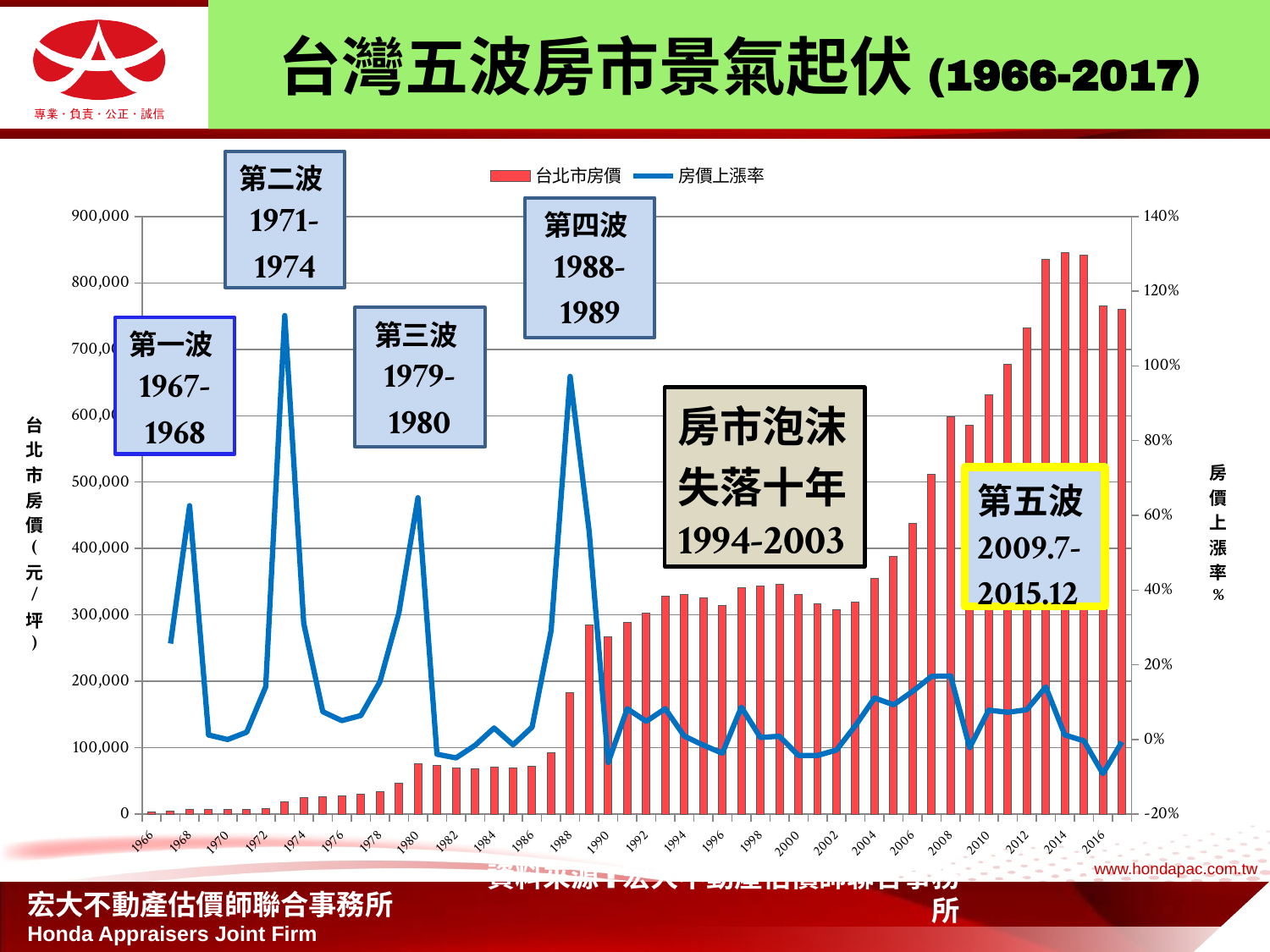

# 台灣五波房市景氣起伏(1966-2017)

### Chart

| Category | 台北市房價 | 房價上漲率 |
|---|---|---|
| 1966 | 3700.0 | None |
| 1967 | 4650.0 | 0.25675675675675674 |
| 1968 | 7560.0 | 0.6258064516129036 |
| 1969 | 7650.0 | 0.011904761904761883 |
| 1970 | 7650.0 | 0.0 |
| 1971 | 7800.0 | 0.019607843137254843 |
| 1972 | 8900.0 | 0.14102564102564097 |
| 1973 | 19000.0 | 1.1348314606741572 |
| 1974 | 24900.0 | 0.3105263157894785 |
| 1975 | 26750.0 | 0.07429718875502013 |
| 1976 | 28100.0 | 0.05046728971962655 |
| 1977 | 29900.0 | 0.0640569395017794 |
| 1978 | 34500.0 | 0.15384615384615513 |
| 1979 | 46200.0 | 0.33913043478261057 |
| 1980 | 76100.0 | 0.6471861471861471 |
| 1981 | 73100.0 | -0.039421813403416814 |
| 1982 | 69500.0 | -0.0492476060191519 |
| 1983 | 68400.0 | -0.01582733812949644 |
| 1984 | 70500.0 | 0.030701754385964952 |
| 1985 | 69500.0 | -0.014184397163120588 |
| 1986 | 71800.0 | 0.033093525179856094 |
| 1987 | 92700.0 | 0.29108635097493246 |
| 1988 | 182800.0 | 0.9719525350593312 |
| 1989 | 284500.0 | 0.5563457330415813 |
| 1990 | 267000.0 | -0.061511423550087874 |
| 1991 | 289000.0 | 0.08239700374531833 |
| 1992 | 303000.0 | 0.04844290657439448 |
| 1993 | 328000.0 | 0.08250825082508251 |
| 1994 | 331000.0 | 0.009146341463414514 |
| 1995 | 326000.0 | -0.015105740181268867 |
| 1996 | 314000.0 | -0.03680981595092058 |
| 1997 | 341200.0 | 0.08662420382165627 |
| 1998 | 343000.0 | 0.005275498241500683 |
| 1999 | 346000.0 | 0.008746355685131268 |
| 2000 | 331200.0 | -0.042774566473988467 |
| 2001 | 317000.0 | -0.042874396135265704 |
| 2002 | 308000.0 | -0.028391167192429092 |
| 2003 | 319500.0 | 0.037337662337662454 |
| 2004 | 355000.0 | 0.11111111111111116 |
| 2005 | 388000.0 | 0.09295774647887355 |
| 2006 | 438000.0 | 0.12886597938144329 |
| 2007 | 512000.0 | 0.16894977168949876 |
| 2008 | 599000.0 | 0.169921875 |
| 2009 | 586000.0 | -0.021702838063439096 |
| 2010 | 632000.0 | 0.07849829351535843 |
| 2011 | 678000.0 | 0.07278481012658233 |
| 2012 | 732000.0 | 0.07964601769911496 |
| 2013 | 835000.0 | 0.14071038251366275 |
| 2014 | 845000.0 | 0.011976047904191696 |
| 2015 | 842000.0 | -0.0035502958579881616 |
| 2016 | 765000.0 | -0.09144893111638949 |
| 2017 | 760000.0 | -0.006535947712418311 |
資料來源:宏大不動產估價師聯合事務所